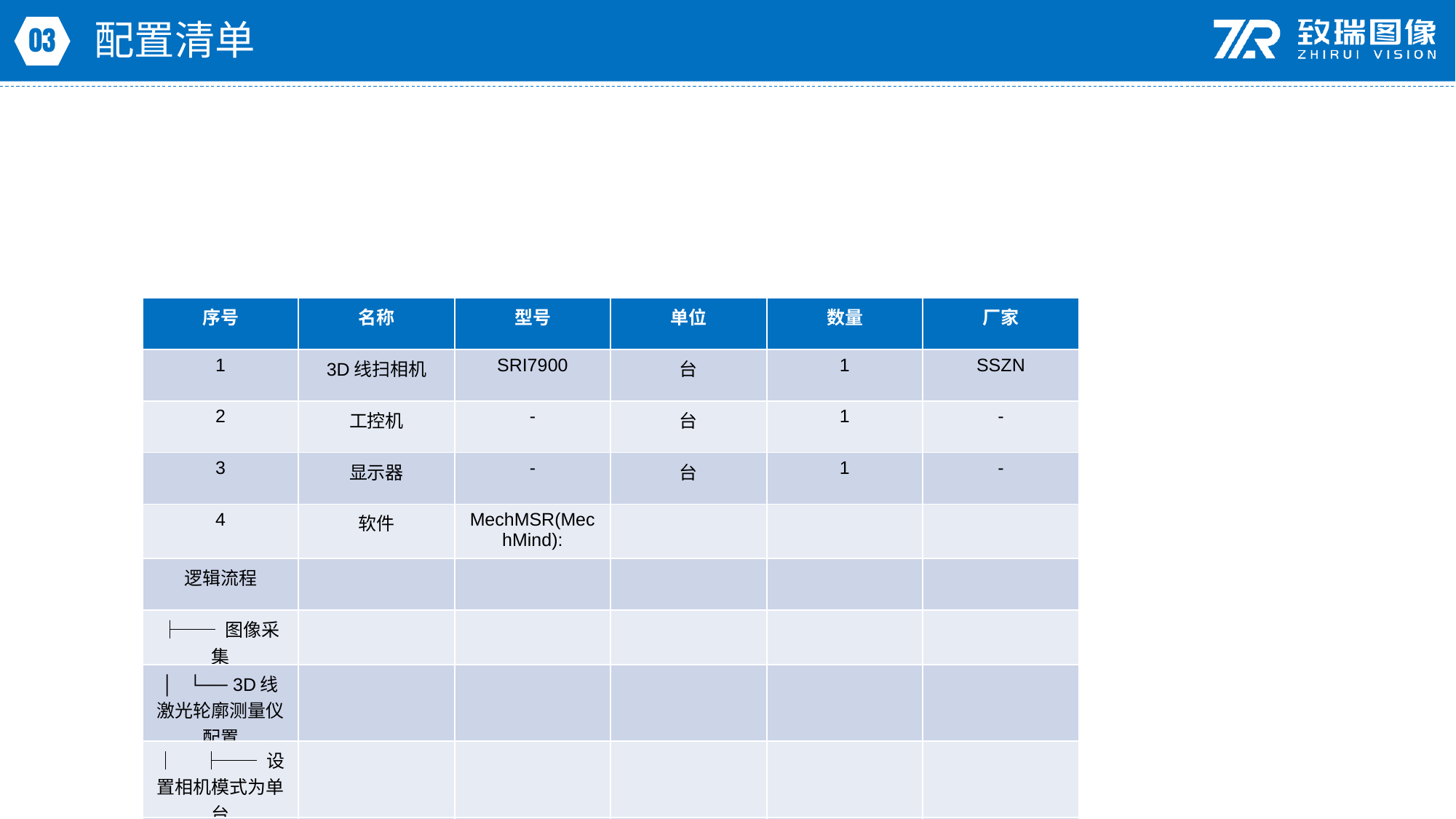

配置清单
03
| 序号 | 名称 | 型号 | 单位 | 数量 | 厂家 |
| --- | --- | --- | --- | --- | --- |
| 1 | 3D线扫相机 | SRI7900 | 台 | 1 | SSZN |
| 2 | 工控机 | - | 台 | 1 | - |
| 3 | 显示器 | - | 台 | 1 | - |
| 4 | 软件 | MechMSR(MechMind): |  |  |  |
| 逻辑流程 |  |  |  |  |  |
| ├── 图像采集 |  |  |  |  |  |
| │ └── 3D线激光轮廓测量仪配置 |  |  |  |  |  |
| │ ├── 设置相机模式为单台 |  |  |  |  |  |
| │ ├── 开启虚拟模式（若使用离线数据） |  |  |  |  |  |
| │ ├── 配置触发源为外部触发（适配传送带速度0.3m/s） |  |  |  |  |  |
| │ ├── 设置扫描行数与Y轴分辨率匹配产品尺寸（1500mm长度方向） |  |  |  |  |  |
| │ └── 启用数据采集状态并设置超时时间（≥扫描周期） |  |  |  |  |  |
| │ |  |  |  |  |  |
| ├── 预处理 |  |  |  |  |  |
| │ ├── 表面噪点去除 |  |  |  |  |  |
| │ │ ├── 使用强度图过滤反光干扰（玻璃钢材质特性） |  |  |  |  |  |
| │ │ ├── 深度差阈值设为0.5mm（精度要求1mm的保守值） |  |  |  |  |  |
| │ │ └── 邻域类型选择八邻域增强噪点识别 |  |  |  |  |  |
| │ └── 提取表面轮廓线 |  |  |  |  |  |
| │ ├── 使用特征区域截取高度方向关键截面（300mm高度范围） |  |  |  |  |  |
| │ ├── 平均轮廓线处理抑制表面微小波动 |  |  |  |  |  |
| │ └── 设置最小有效点数≥80%（确保数据完整性） |  |  |  |  |  |
| │ |  |  |  |  |  |
| ├── 高度方向尺寸测量 |  |  |  |  |  |
| │ ├── 定位轮廓线特征点 |  |  |  |  |  |
| │ │ ├── 特征点类型选择最大Z（顶部特征点）和最小Z（底部特征点） |  |  |  |  |  |
| │ │ ├── Epsilon设为0.1（平衡灵敏度与抗噪能力） |  |  |  |  |  |
| │ │ └── 使用特征区域限定测量范围（覆盖产品300mm高度） |  |  |  |  |  |
| │ └── 测量轮廓线高度 |  |  |  |  |  |
| │ ├── 特征区域设置2个区域分别定位顶部/底部特征点 |  |  |  |  |  |
| │ ├── 参考线区域设置为底部基准线（Z=0平面） |  |  |  |  |  |
| │ ├── 离群点百分比设为20%（剔除异常值） |  |  |  |  |  |
| │ └── 输出特征点高度并设置合格范围[299.5, 300.5]mm |  |  |  |  |  |
| │ |  |  |  |  |  |
| ├── 结果处理 |  |  |  |  |  |
| │ ├── 质量判定配置 |  |  |  |  |  |
| │ │ └── 综合判定规则 | 套 | 1 | MechMSR(MechMind): |  |  |
| 逻辑流程 |  |  |  |  |  |
| ├── 图像采集 |  |  |  |  |  |
| │ └── 3D线激光轮廓测量仪配置 |  |  |  |  |  |
| │ ├── 设置相机模式为单台 |  |  |  |  |  |
| │ ├── 开启虚拟模式（若使用离线数据） |  |  |  |  |  |
| │ ├── 配置触发源为外部触发（适配传送带速度0.3m/s） |  |  |  |  |  |
| │ ├── 设置扫描行数与Y轴分辨率匹配产品尺寸（1500mm长度方向） |  |  |  |  |  |
| │ └── 启用数据采集状态并设置超时时间（≥扫描周期） |  |  |  |  |  |
| │ |  |  |  |  |  |
| ├── 预处理 |  |  |  |  |  |
| │ ├── 表面噪点去除 |  |  |  |  |  |
| │ │ ├── 使用强度图过滤反光干扰（玻璃钢材质特性） |  |  |  |  |  |
| │ │ ├── 深度差阈值设为0.5mm（精度要求1mm的保守值） |  |  |  |  |  |
| │ │ └── 邻域类型选择八邻域增强噪点识别 |  |  |  |  |  |
| │ └── 提取表面轮廓线 |  |  |  |  |  |
| │ ├── 使用特征区域截取高度方向关键截面（300mm高度范围） |  |  |  |  |  |
| │ ├── 平均轮廓线处理抑制表面微小波动 |  |  |  |  |  |
| │ └── 设置最小有效点数≥80%（确保数据完整性） |  |  |  |  |  |
| │ |  |  |  |  |  |
| ├── 高度方向尺寸测量 |  |  |  |  |  |
| │ ├── 定位轮廓线特征点 |  |  |  |  |  |
| │ │ ├── 特征点类型选择最大Z（顶部特征点）和最小Z（底部特征点） |  |  |  |  |  |
| │ │ ├── Epsilon设为0.1（平衡灵敏度与抗噪能力） |  |  |  |  |  |
| │ │ └── 使用特征区域限定测量范围（覆盖产品300mm高度） |  |  |  |  |  |
| │ └── 测量轮廓线高度 |  |  |  |  |  |
| │ ├── 特征区域设置2个区域分别定位顶部/底部特征点 |  |  |  |  |  |
| │ ├── 参考线区域设置为底部基准线（Z=0平面） |  |  |  |  |  |
| │ ├── 离群点百分比设为20%（剔除异常值） |  |  |  |  |  |
| │ └── 输出特征点高度并设置合格范围[299.5, 300.5]mm |  |  |  |  |  |
| │ |  |  |  |  |  |
| ├── 结果处理 |  |  |  |  |  |
| │ ├── 质量判定配置 |  |  |  |  |  |
| │ │ └── 综合判定规则 |  |  |  |  |  |